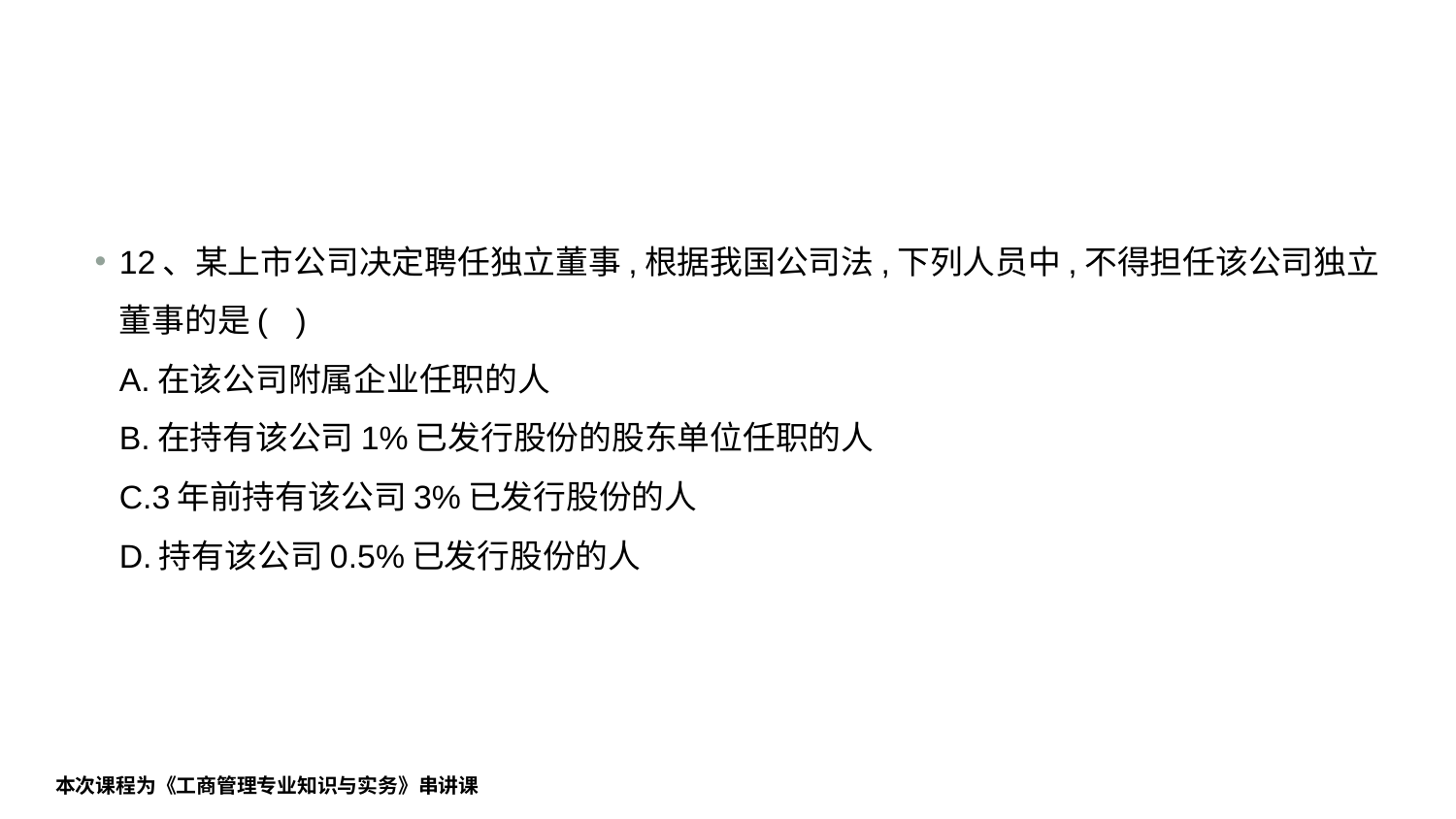

#

12、某上市公司决定聘任独立董事,根据我国公司法,下列人员中,不得担任该公司独立董事的是(   )
A.在该公司附属企业任职的人
B.在持有该公司1%已发行股份的股东单位任职的人
C.3年前持有该公司3%已发行股份的人
D.持有该公司0.5%已发行股份的人